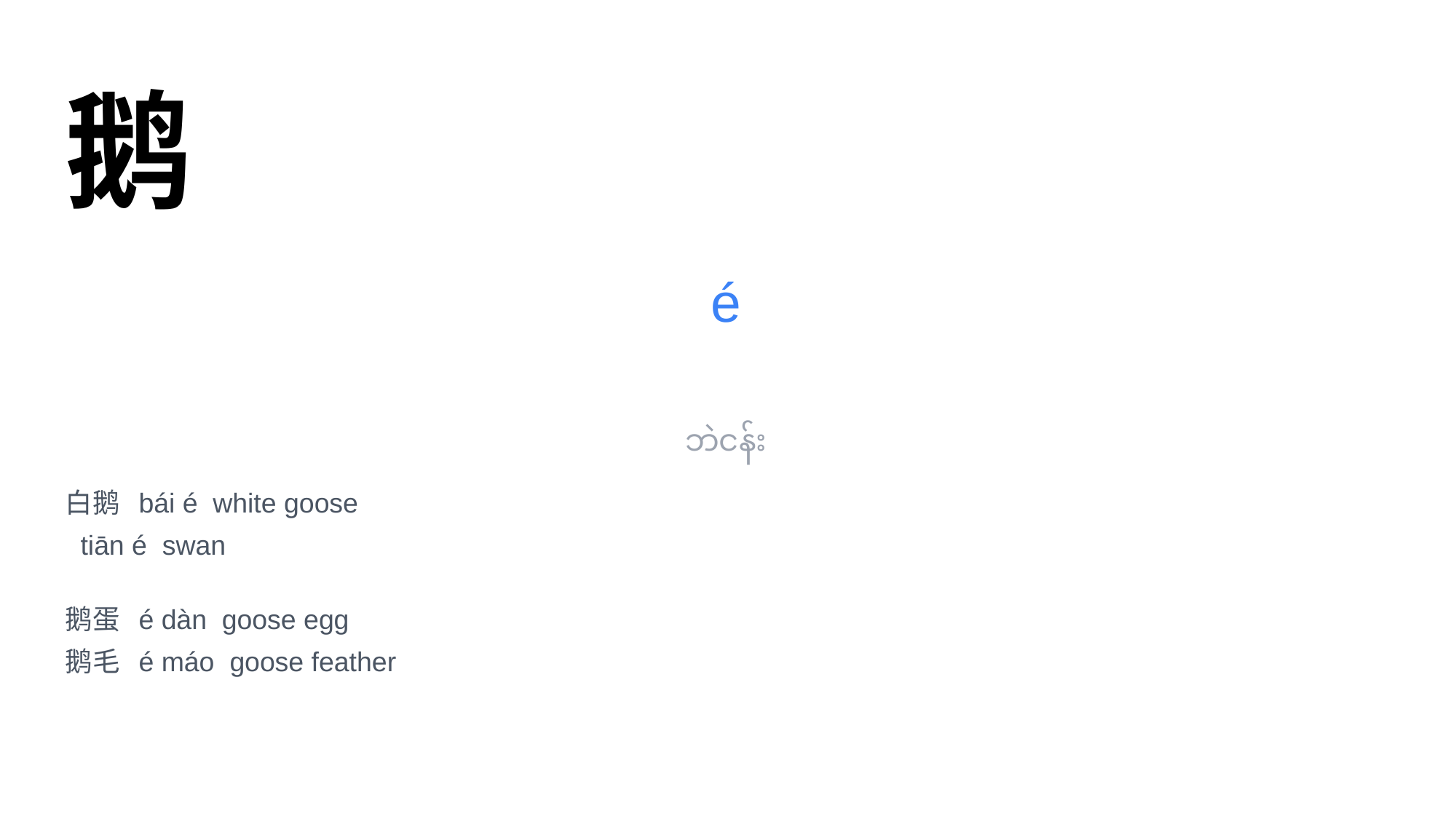

鹅
é

ဘဲငန်း
白鹅  bái é  white goose
  tiān é  swan
鹅蛋  é dàn  goose egg
鹅毛  é máo  goose feather